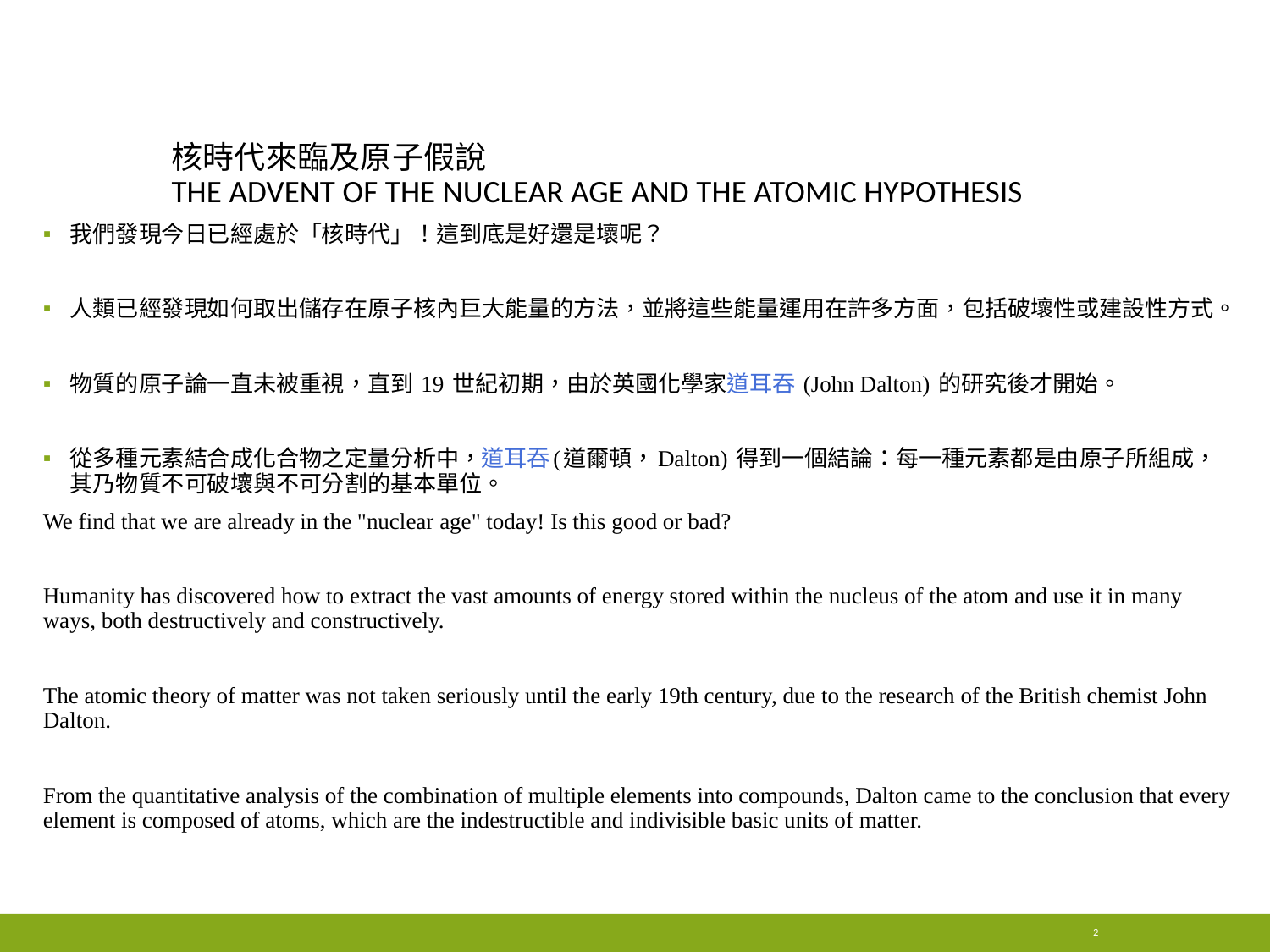

# 核時代來臨及原子假說 The advent of the nuclear age and the atomic hypothesis
我們發現今日已經處於「核時代」！這到底是好還是壞呢？

人類已經發現如何取出儲存在原子核內巨大能量的方法，並將這些能量運用在許多方面，包括破壞性或建設性方式。

物質的原子論一直未被重視，直到 19 世紀初期，由於英國化學家道耳吞 (John Dalton) 的研究後才開始。

從多種元素結合成化合物之定量分析中，道耳吞(道爾頓，Dalton) 得到一個結論：每一種元素都是由原子所組成，其乃物質不可破壞與不可分割的基本單位。
We find that we are already in the "nuclear age" today! Is this good or bad?

Humanity has discovered how to extract the vast amounts of energy stored within the nucleus of the atom and use it in many ways, both destructively and constructively.

The atomic theory of matter was not taken seriously until the early 19th century, due to the research of the British chemist John Dalton.

From the quantitative analysis of the combination of multiple elements into compounds, Dalton came to the conclusion that every element is composed of atoms, which are the indestructible and indivisible basic units of matter.
2